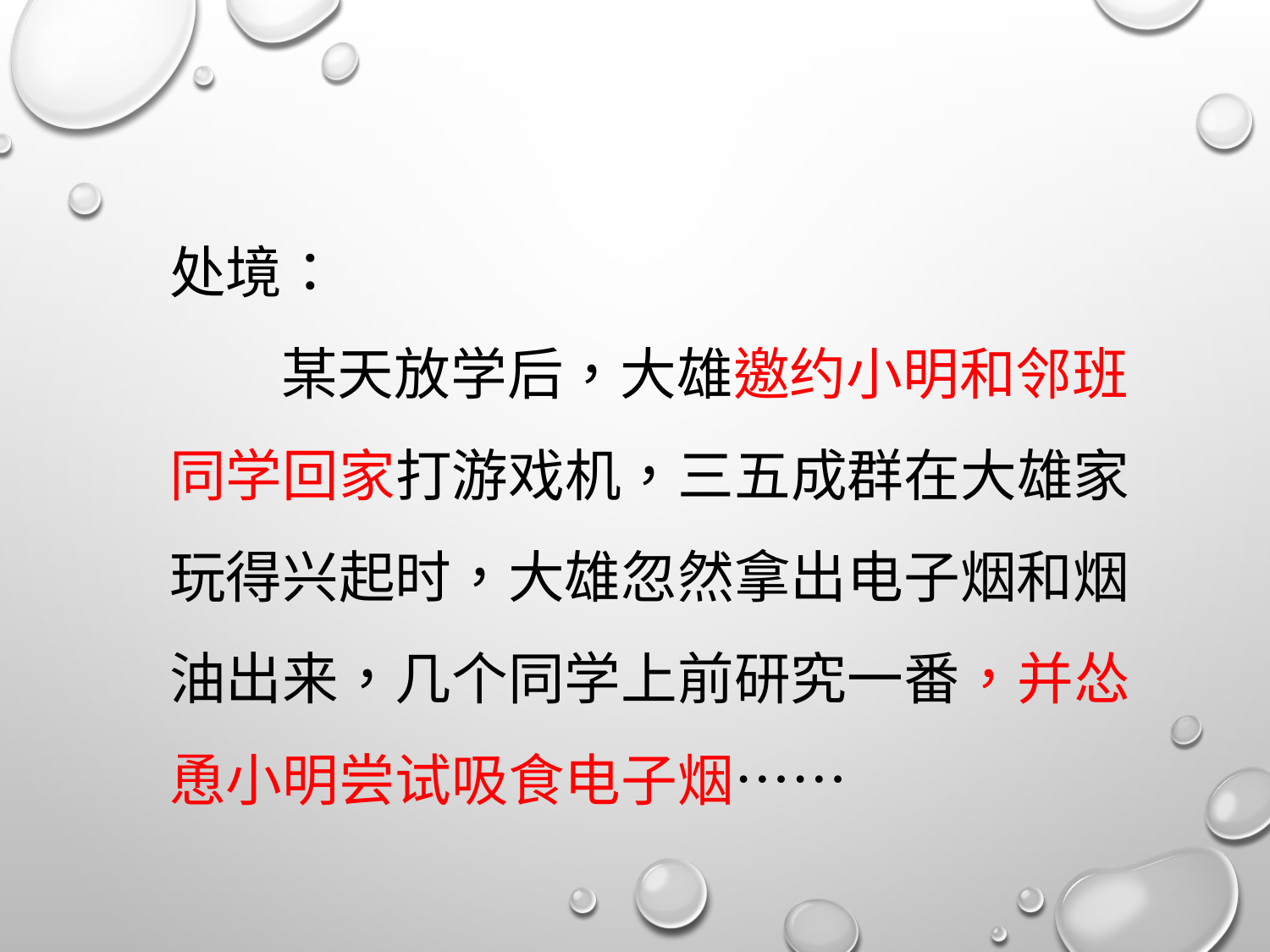

处境：
某天放学后，大雄邀约小明和邻班同学回家打游戏机，三五成群在大雄家玩得兴起时，大雄忽然拿出电子烟和烟油出来，几个同学上前研究一番，并怂恿小明尝试吸食电子烟……